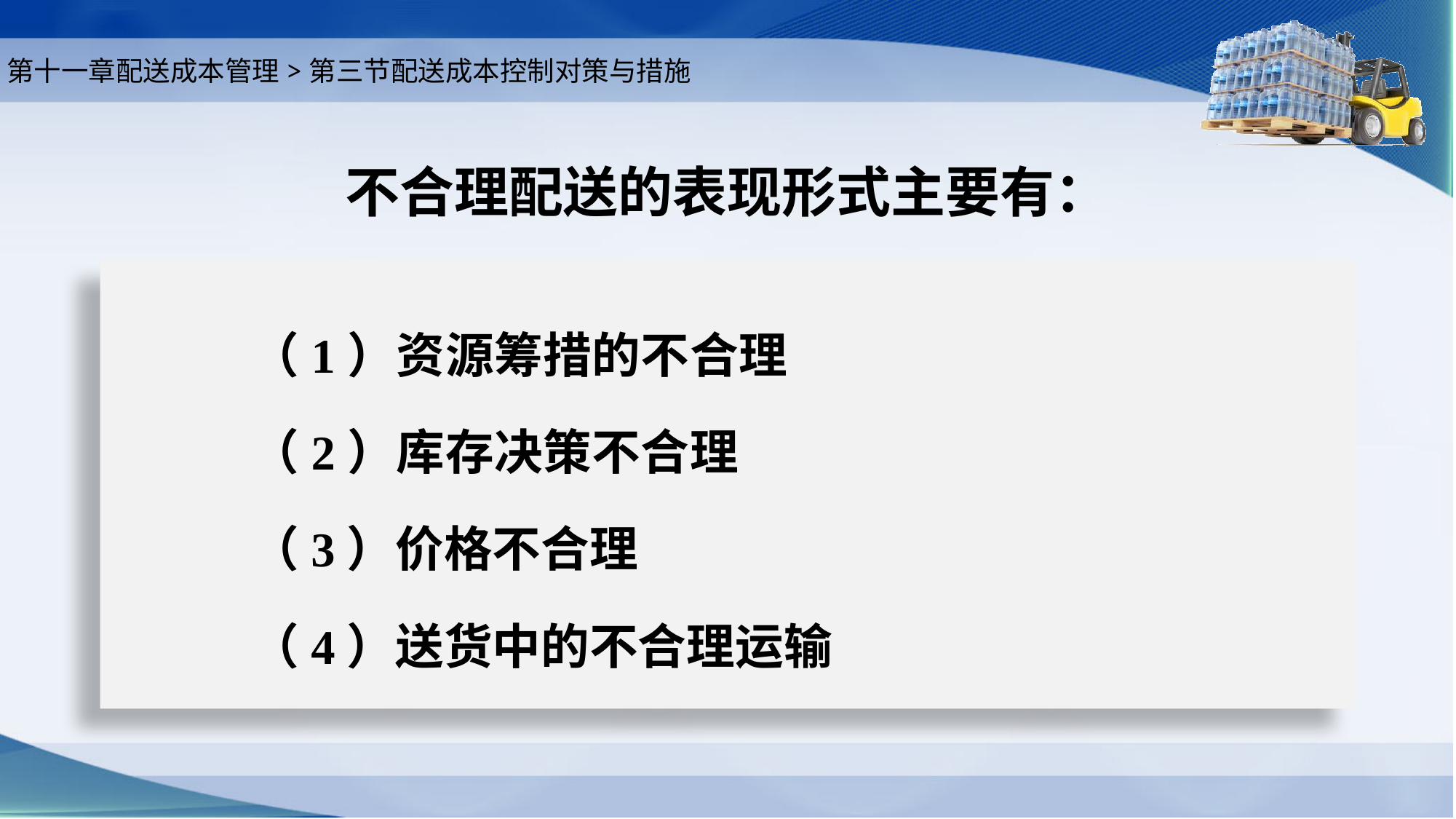

第十一章配送成本管理>第三节配送成本控制对策与措施
# 不合理配送的表现形式主要有：
（1）资源筹措的不合理
（2）库存决策不合理
（3）价格不合理
（4）送货中的不合理运输